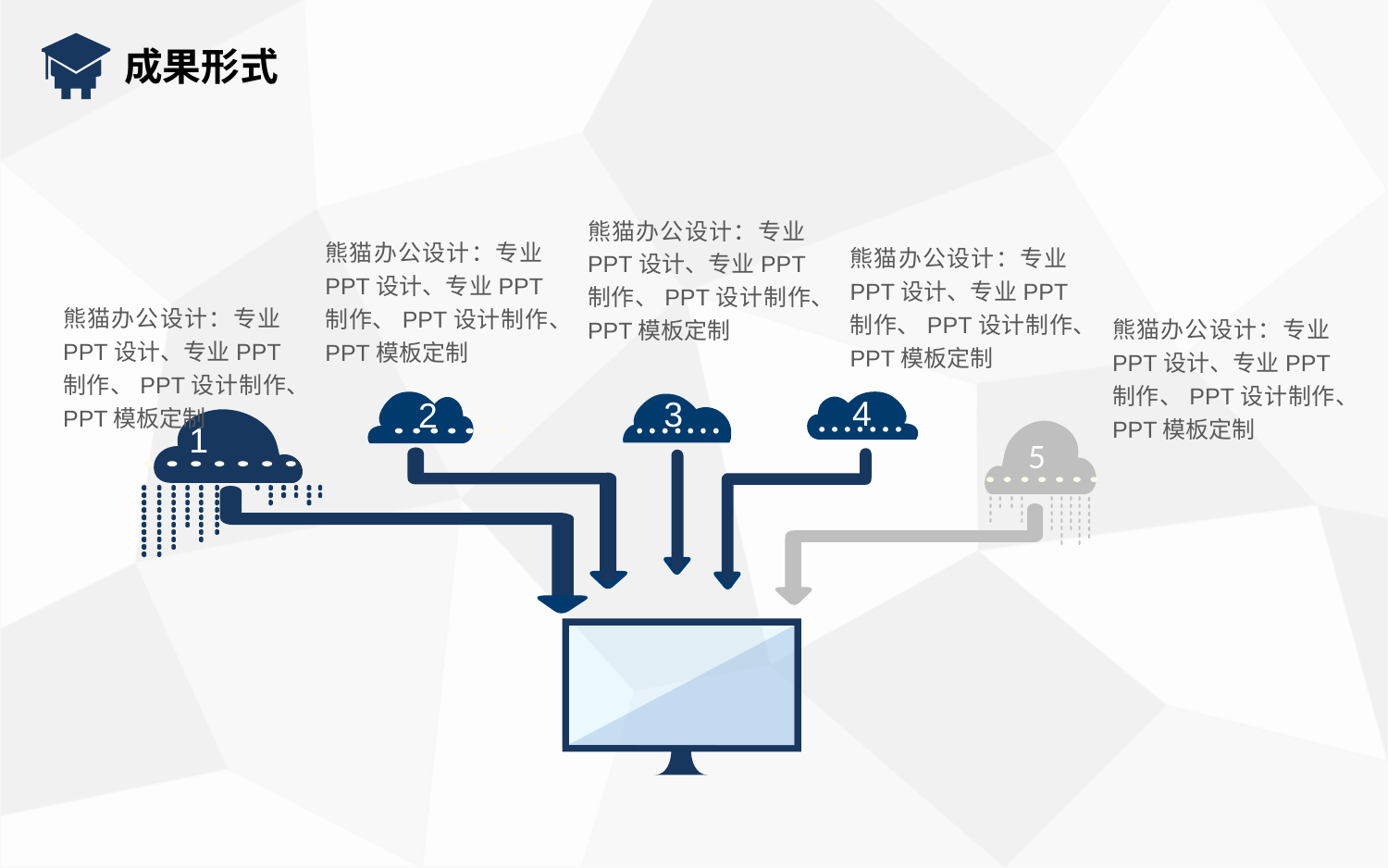

成果形式
熊猫办公设计：专业PPT设计、专业PPT制作、PPT设计制作、PPT模板定制
熊猫办公设计：专业PPT设计、专业PPT制作、PPT设计制作、PPT模板定制
熊猫办公设计：专业PPT设计、专业PPT制作、PPT设计制作、PPT模板定制
熊猫办公设计：专业PPT设计、专业PPT制作、PPT设计制作、PPT模板定制
熊猫办公设计：专业PPT设计、专业PPT制作、PPT设计制作、PPT模板定制

4

3

2

1

5